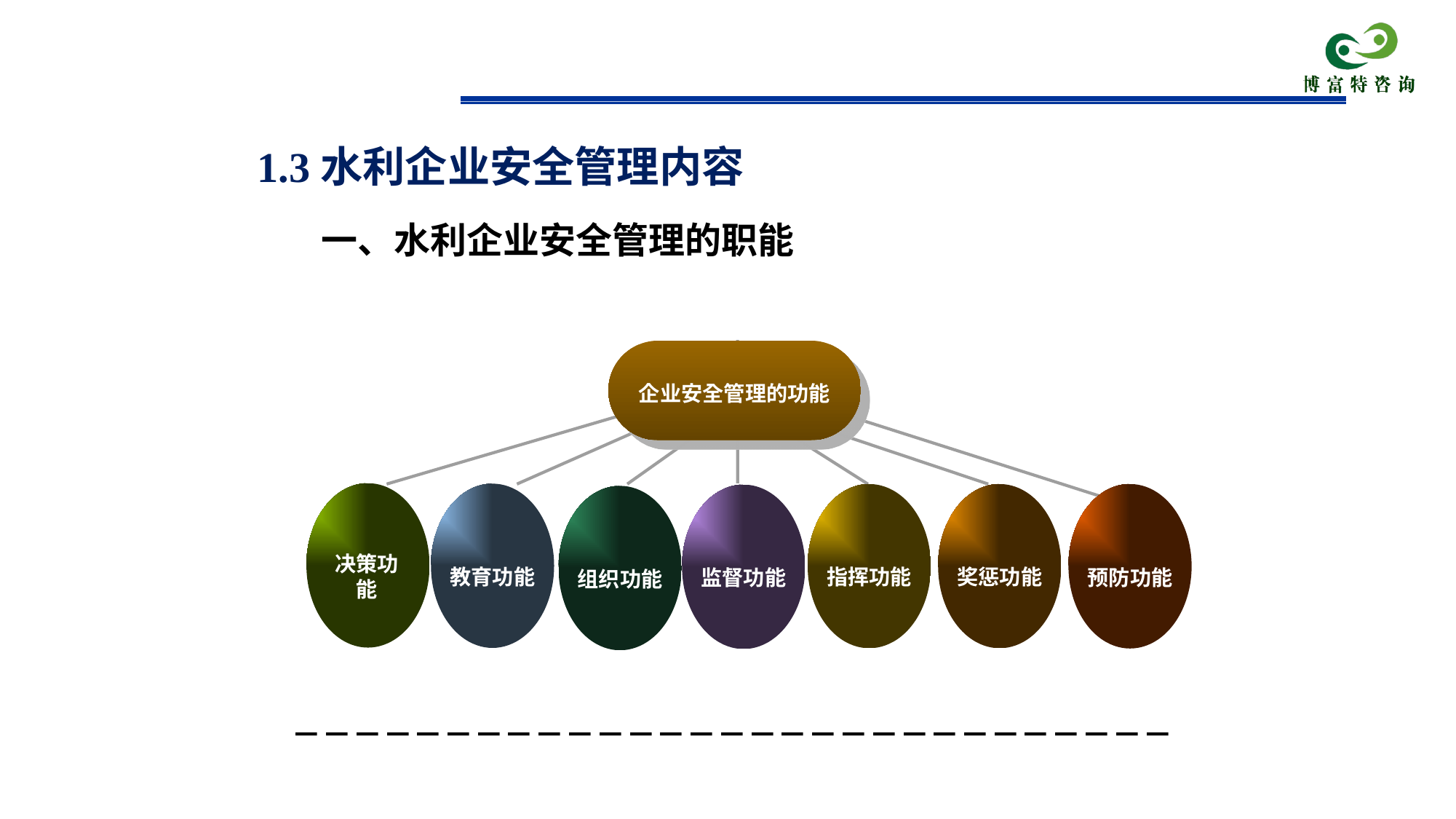

1.3水利企业安全管理内容
# 一、水利企业安全管理的职能

企业安全管理的功能

决策功能
教育功能
指挥功能
奖惩功能
预防功能
监督功能
组织功能
－－－－－－－－－－－－－－－－－－－－－－－－－－－－－